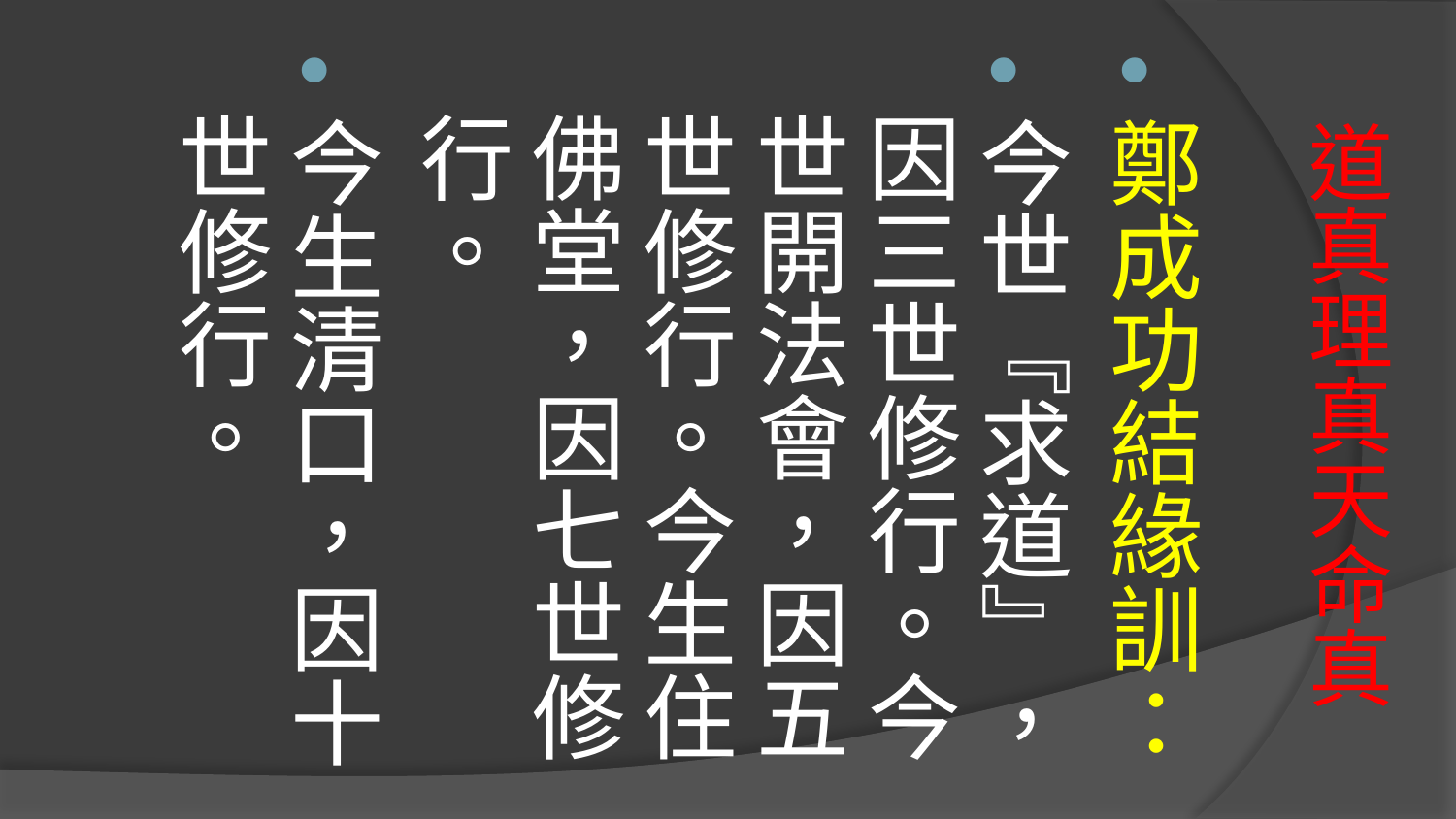

鄭成功結緣訓：
今世『求道』，因三世修行。今世開法會，因五世修行。今生住佛堂，因七世修行。
今生清口，因十世修行。

# 道真理真天命真